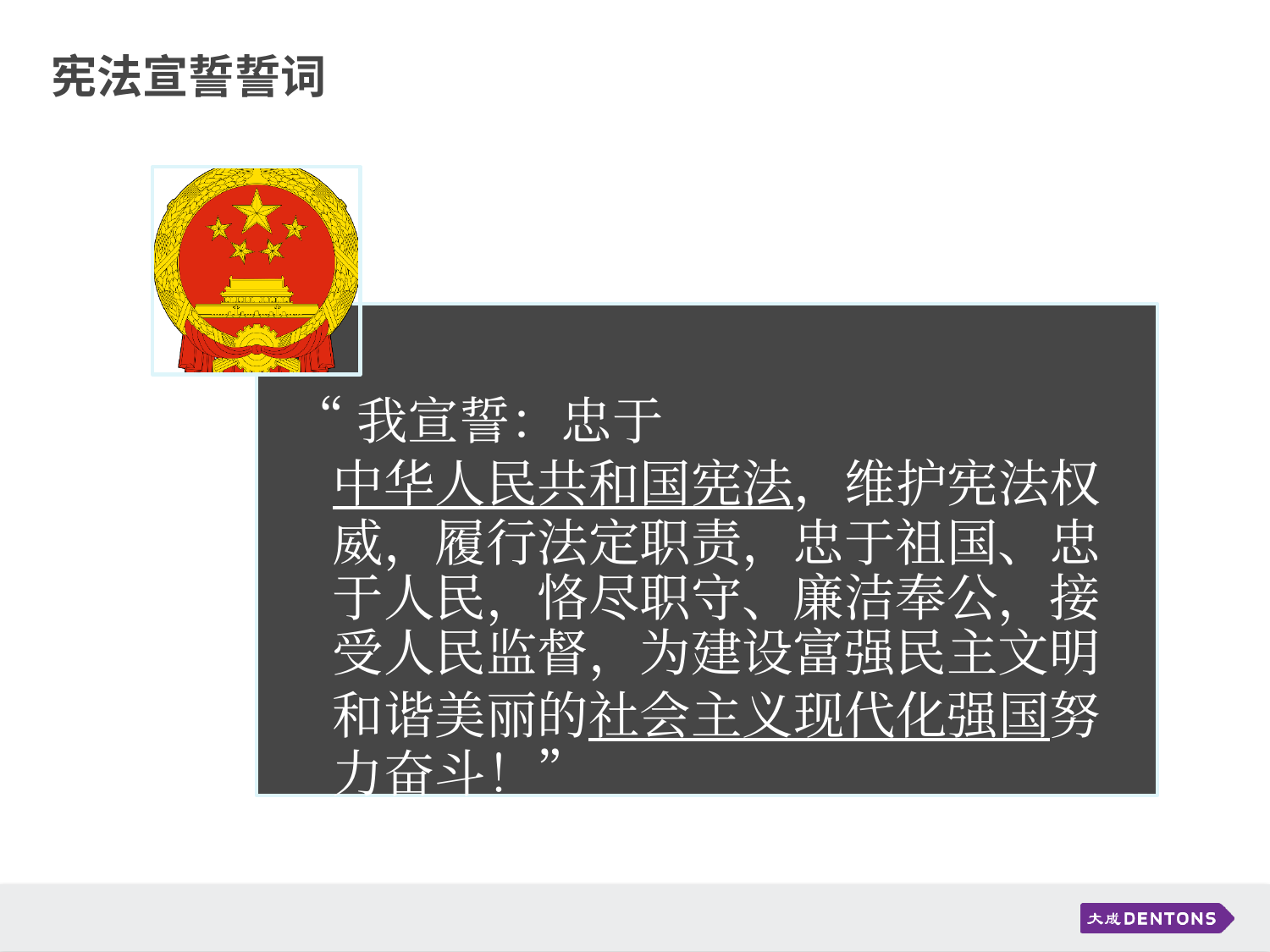

# 宪法宣誓誓词

“我宣誓：忠于中华人民共和国宪法，维护宪法权威，履行法定职责，忠于祖国、忠于人民，恪尽职守、廉洁奉公，接受人民监督，为建设富强民主文明和谐美丽的社会主义现代化强国努力奋斗！”